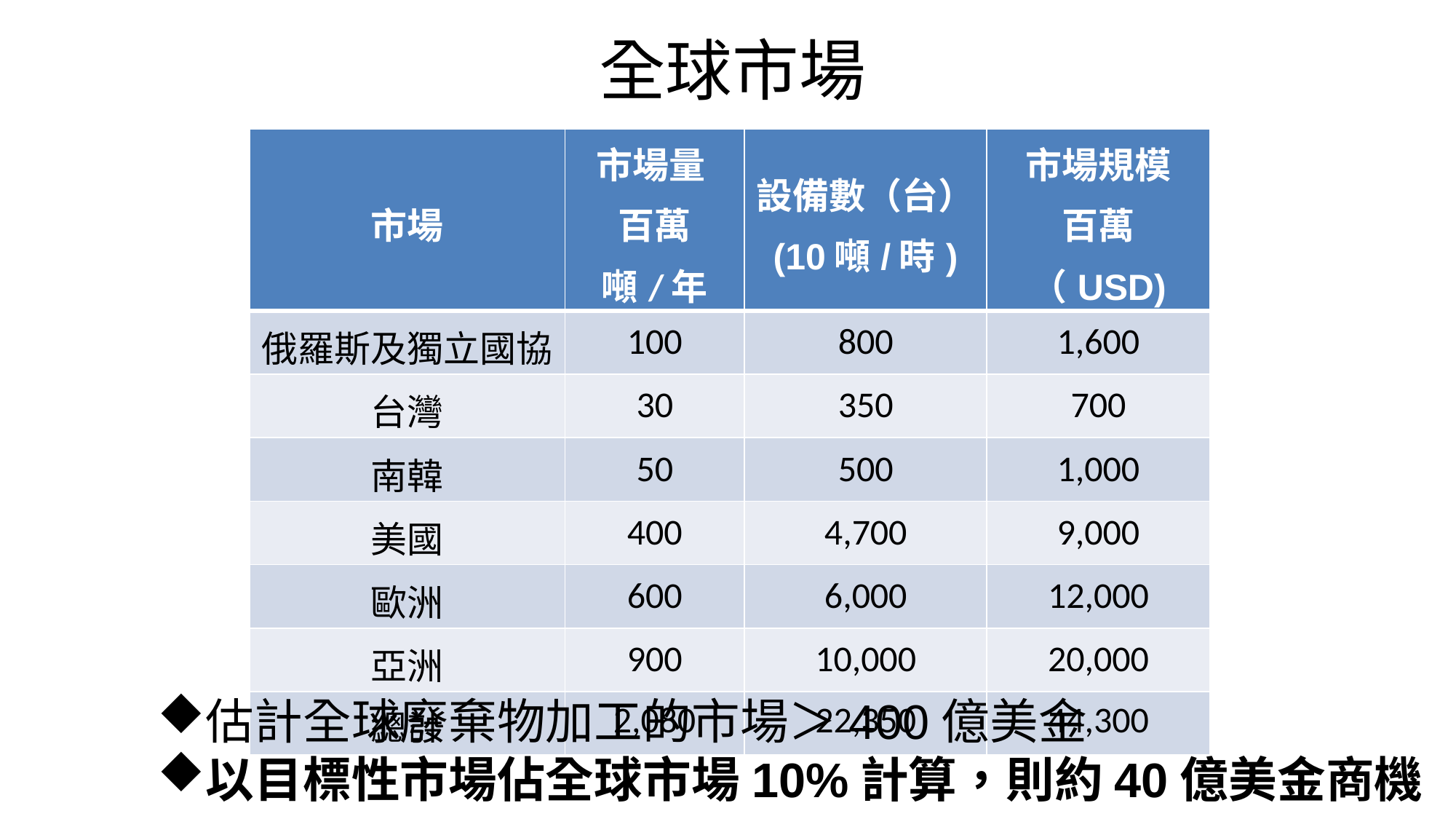

# 全球市場
| 市場 | 市場量 百萬噸/年 | 設備數（台） (10噸/時) | 市場規模 百萬（USD) |
| --- | --- | --- | --- |
| 俄羅斯及獨立國協 | 100 | 800 | 1,600 |
| 台灣 | 30 | 350 | 700 |
| 南韓 | 50 | 500 | 1,000 |
| 美國 | 400 | 4,700 | 9,000 |
| 歐洲 | 600 | 6,000 | 12,000 |
| 亞洲 | 900 | 10,000 | 20,000 |
| 總計 | 2,080 | 22,350 | 44,300 |
估計全球廢棄物加工的市場＞400億美金
以目標性市場佔全球市場10%計算，則約40億美金商機